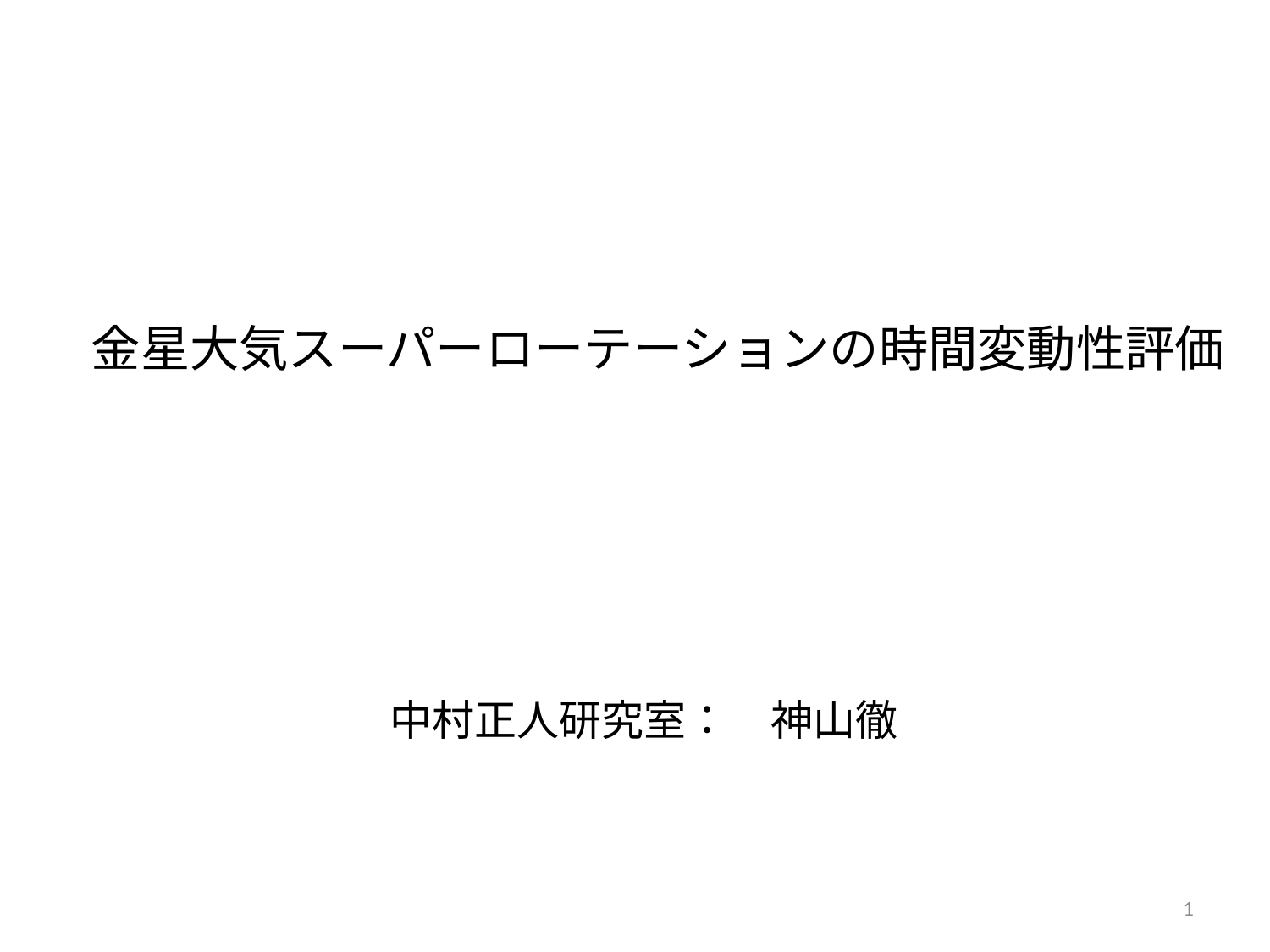

金星大気スーパーローテーションの時間変動性評価
中村正人研究室：　神山徹
1